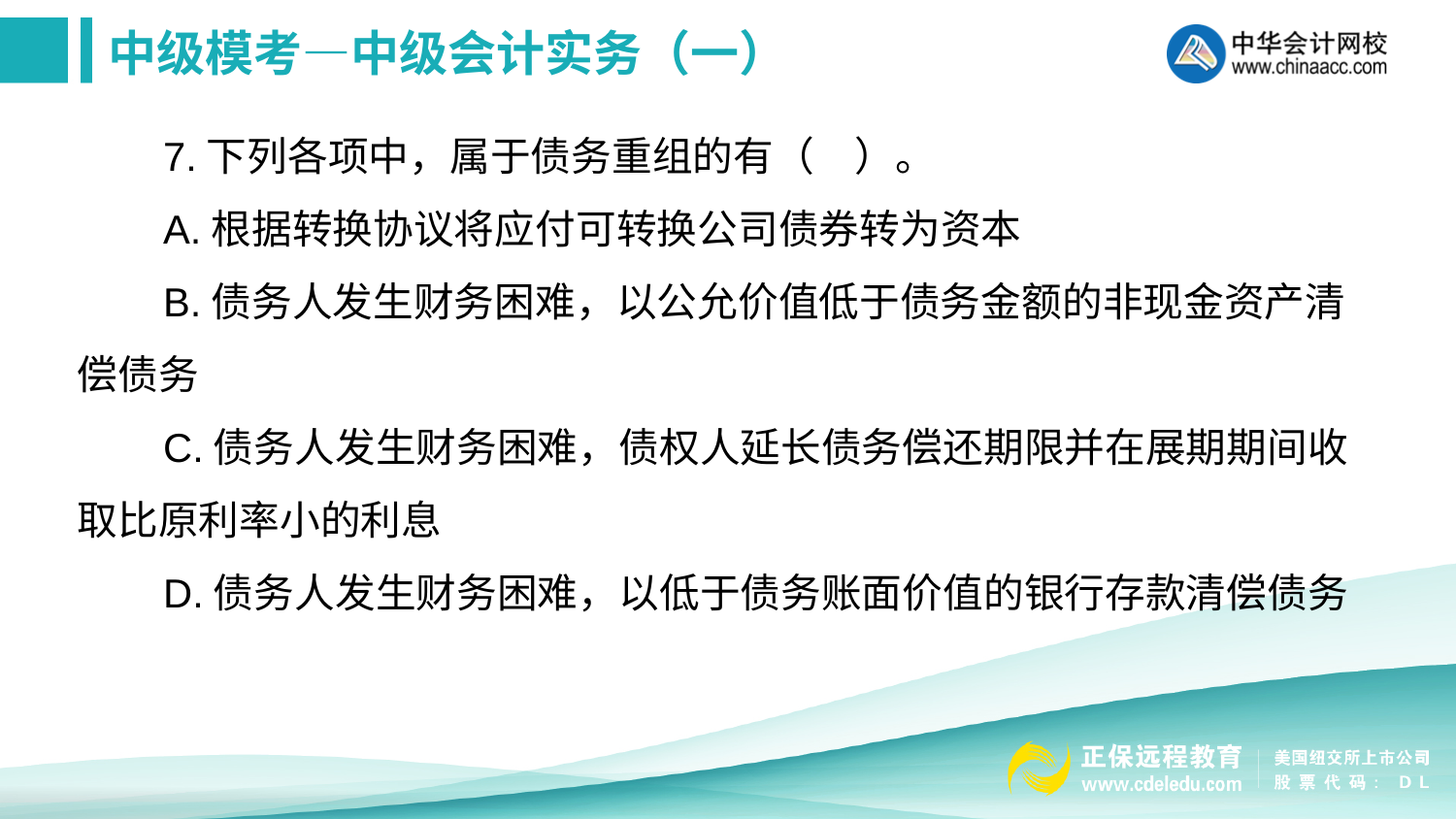

7.下列各项中，属于债务重组的有（　）。
A.根据转换协议将应付可转换公司债券转为资本
B.债务人发生财务困难，以公允价值低于债务金额的非现金资产清偿债务
C.债务人发生财务困难，债权人延长债务偿还期限并在展期期间收取比原利率小的利息
D.债务人发生财务困难，以低于债务账面价值的银行存款清偿债务